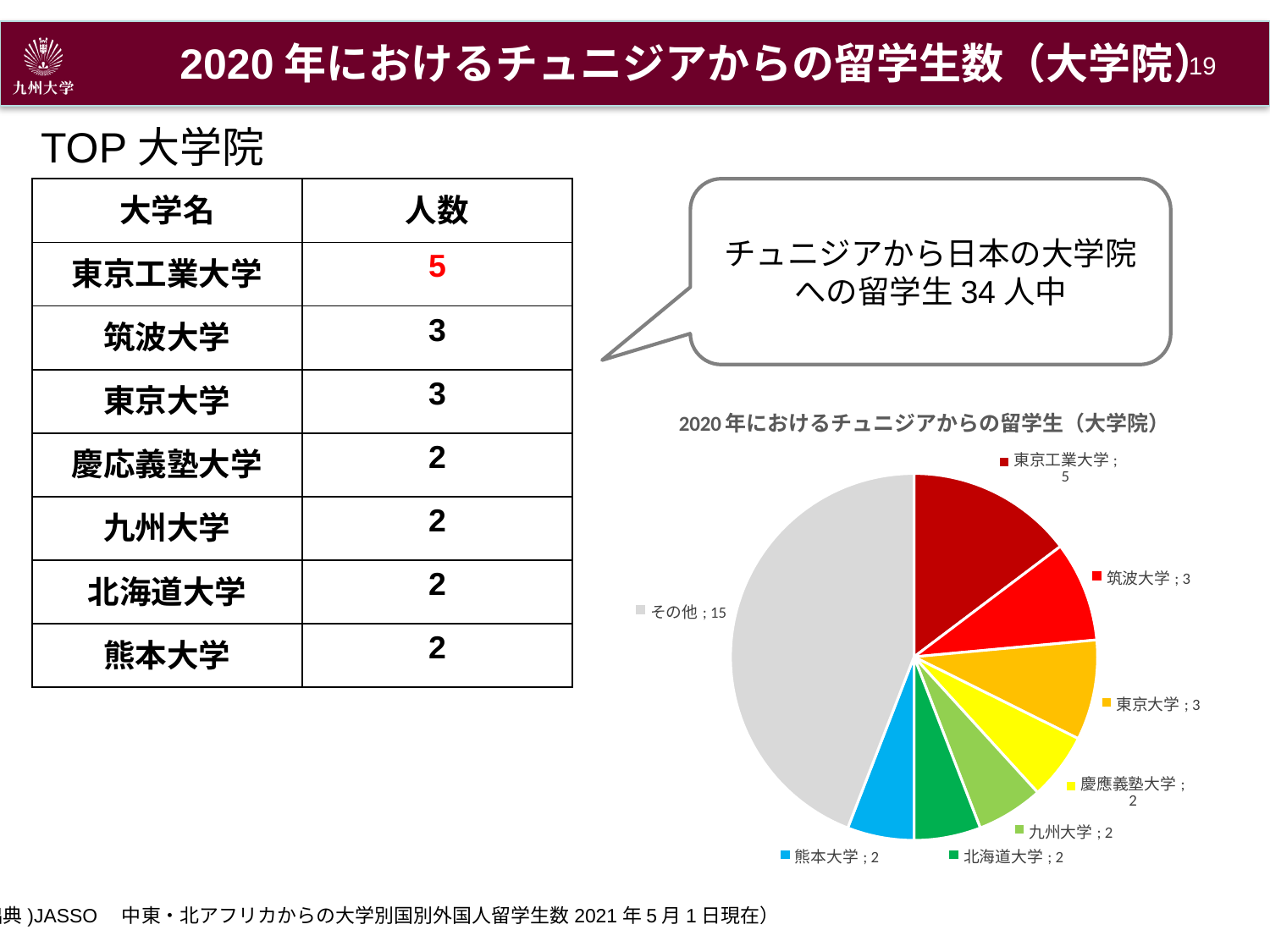

2020年におけるチュニジアからの留学生数（大学院）
19
TOP大学院
| 大学名 | 人数 |
| --- | --- |
| 東京工業大学 | 5 |
| 筑波大学 | 3 |
| 東京大学 | 3 |
| 慶応義塾大学 | 2 |
| 九州大学 | 2 |
| 北海道大学 | 2 |
| 熊本大学 | 2 |
チュニジアから日本の大学院への留学生34人中

### Chart: 2020年におけるチュニジアからの留学生（大学院）

| Category |  |
|---|---|
| 東京工業大学 | 5.0 |
| 筑波大学 | 3.0 |
| 東京大学 | 3.0 |
| 慶應義塾大学 | 2.0 |
| 九州大学 | 2.0 |
| 北海道大学 | 2.0 |
| 熊本大学 | 2.0 |
| その他 | 15.0 |
(出典)JASSO　中東・北アフリカからの大学別国別外国人留学生数2021年5月1日現在）